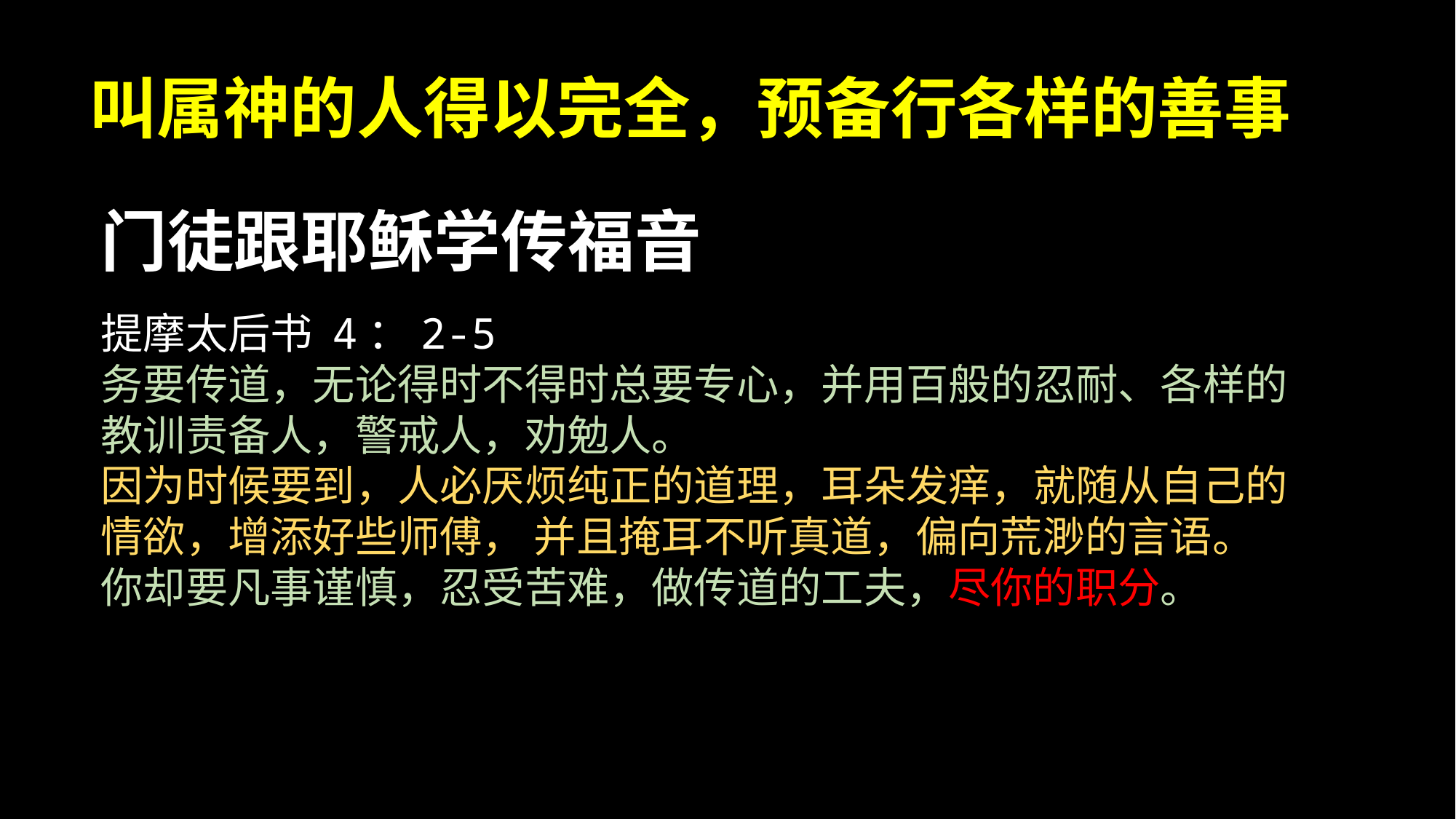

叫属神的人得以完全，预备行各样的善事
门徒跟耶稣学传福音
提摩太后书 4：2-5
务要传道，无论得时不得时总要专心，并用百般的忍耐、各样的教训责备人，警戒人，劝勉人。
因为时候要到，人必厌烦纯正的道理，耳朵发痒，就随从自己的情欲，增添好些师傅， 并且掩耳不听真道，偏向荒渺的言语。
你却要凡事谨慎，忍受苦难，做传道的工夫，尽你的职分。